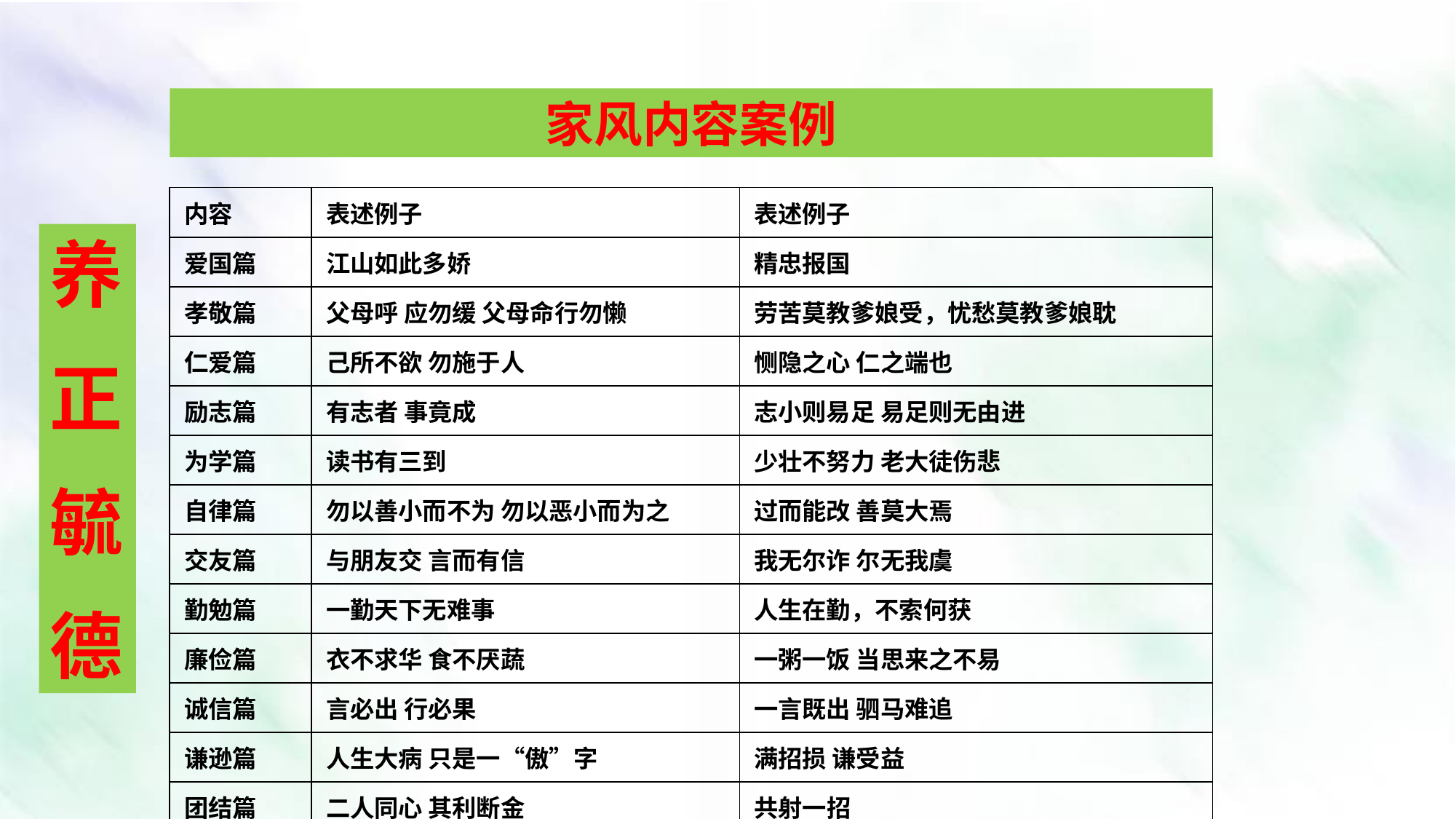

家风内容案例
| 内容 | 表述例子 | 表述例子 |
| --- | --- | --- |
| 爱国篇 | 江山如此多娇 | 精忠报国 |
| 孝敬篇 | 父母呼 应勿缓 父母命行勿懒 | 劳苦莫教爹娘受，忧愁莫教爹娘耽 |
| 仁爱篇 | 己所不欲 勿施于人 | 恻隐之心 仁之端也 |
| 励志篇 | 有志者 事竟成 | 志小则易足 易足则无由进 |
| 为学篇 | 读书有三到 | 少壮不努力 老大徒伤悲 |
| 自律篇 | 勿以善小而不为 勿以恶小而为之 | 过而能改 善莫大焉 |
| 交友篇 | 与朋友交 言而有信 | 我无尔诈 尔无我虞 |
| 勤勉篇 | 一勤天下无难事 | 人生在勤，不索何获 |
| 廉俭篇 | 衣不求华 食不厌蔬 | 一粥一饭 当思来之不易 |
| 诚信篇 | 言必出 行必果 | 一言既出 驷马难追 |
| 谦逊篇 | 人生大病 只是一“傲”字 | 满招损 谦受益 |
| 团结篇 | 二人同心 其利断金 | 共射一招 |
养
正
毓
德